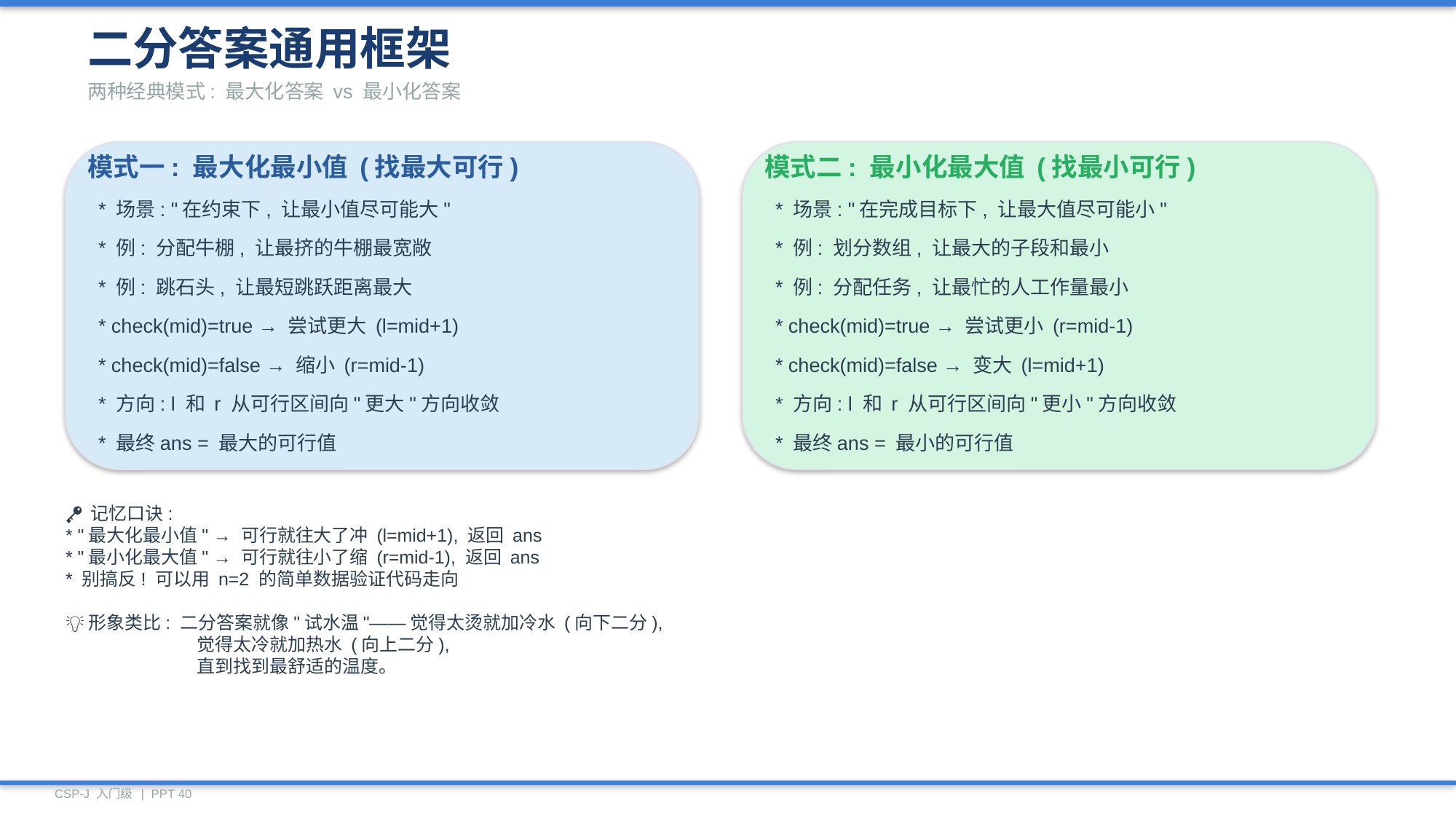

二分答案通用框架
两种经典模式: 最大化答案 vs 最小化答案

模式一: 最大化最小值 (找最大可行)
模式二: 最小化最大值 (找最小可行)
* 场景: "在约束下, 让最小值尽可能大"
* 场景: "在完成目标下, 让最大值尽可能小"
* 例: 分配牛棚, 让最挤的牛棚最宽敞
* 例: 划分数组, 让最大的子段和最小
* 例: 跳石头, 让最短跳跃距离最大
* 例: 分配任务, 让最忙的人工作量最小
* check(mid)=true → 尝试更大 (l=mid+1)
* check(mid)=true → 尝试更小 (r=mid-1)
* check(mid)=false → 缩小 (r=mid-1)
* check(mid)=false → 变大 (l=mid+1)
* 方向: l 和 r 从可行区间向"更大"方向收敛
* 方向: l 和 r 从可行区间向"更小"方向收敛
* 最终ans = 最大的可行值
* 最终ans = 最小的可行值
🔑 记忆口诀:
* "最大化最小值" → 可行就往大了冲 (l=mid+1), 返回 ans
* "最小化最大值" → 可行就往小了缩 (r=mid-1), 返回 ans
* 别搞反! 可以用 n=2 的简单数据验证代码走向
💡 形象类比: 二分答案就像"试水温"——觉得太烫就加冷水 (向下二分),
                         觉得太冷就加热水 (向上二分),
                         直到找到最舒适的温度。

CSP-J 入门级  |  PPT 40